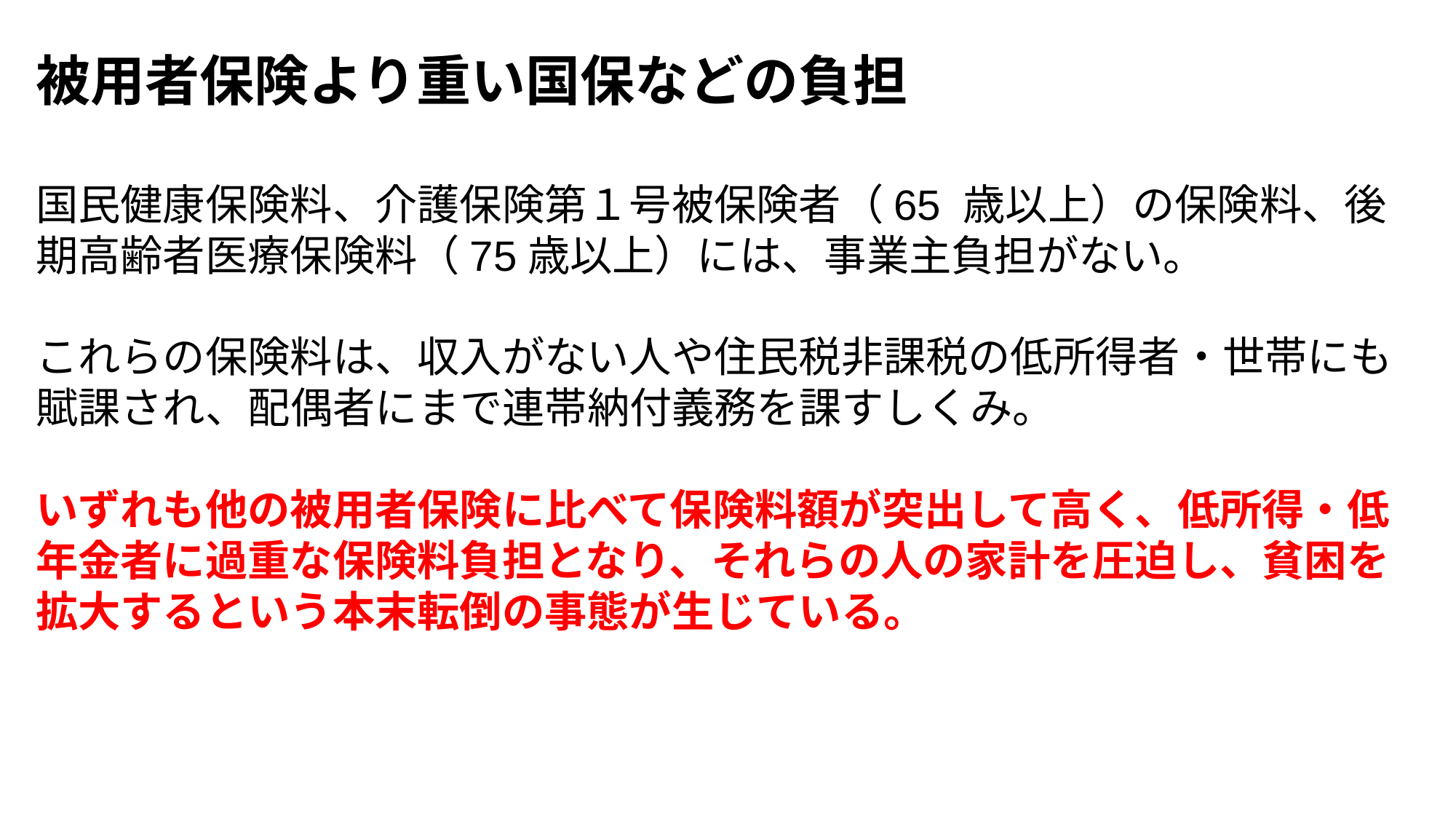

被用者保険より重い国保などの負担

国民健康保険料、介護保険第１号被保険者（65 歳以上）の保険料、後期高齢者医療保険料（75歳以上）には、事業主負担がない。

これらの保険料は、収入がない人や住民税非課税の低所得者・世帯にも賦課され、配偶者にまで連帯納付義務を課すしくみ。

いずれも他の被用者保険に比べて保険料額が突出して高く、低所得・低年金者に過重な保険料負担となり、それらの人の家計を圧迫し、貧困を拡大するという本末転倒の事態が生じている。